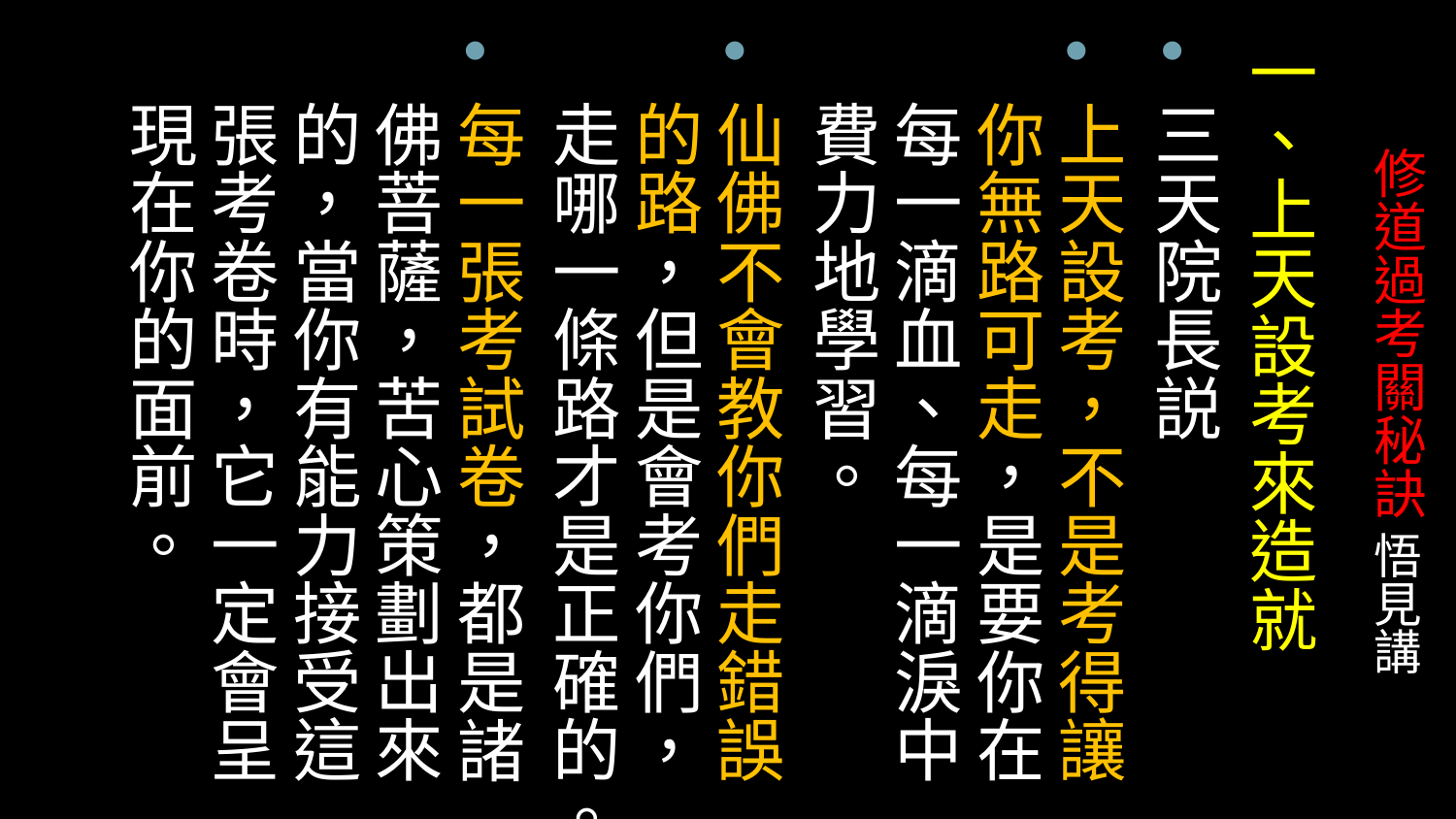

一、上天設考來造就
三天院長説
上天設考，不是考得讓你無路可走，是要你在每一滴血、每一滴淚中費力地學習。
仙佛不會教你們走錯誤的路，但是會考你們，走哪一條路才是正確的。
每一張考試卷，都是諸佛菩薩，苦心策劃出來的，當你有能力接受這張考卷時，它一定會呈現在你的面前。

# 修道過考關秘訣 悟見講